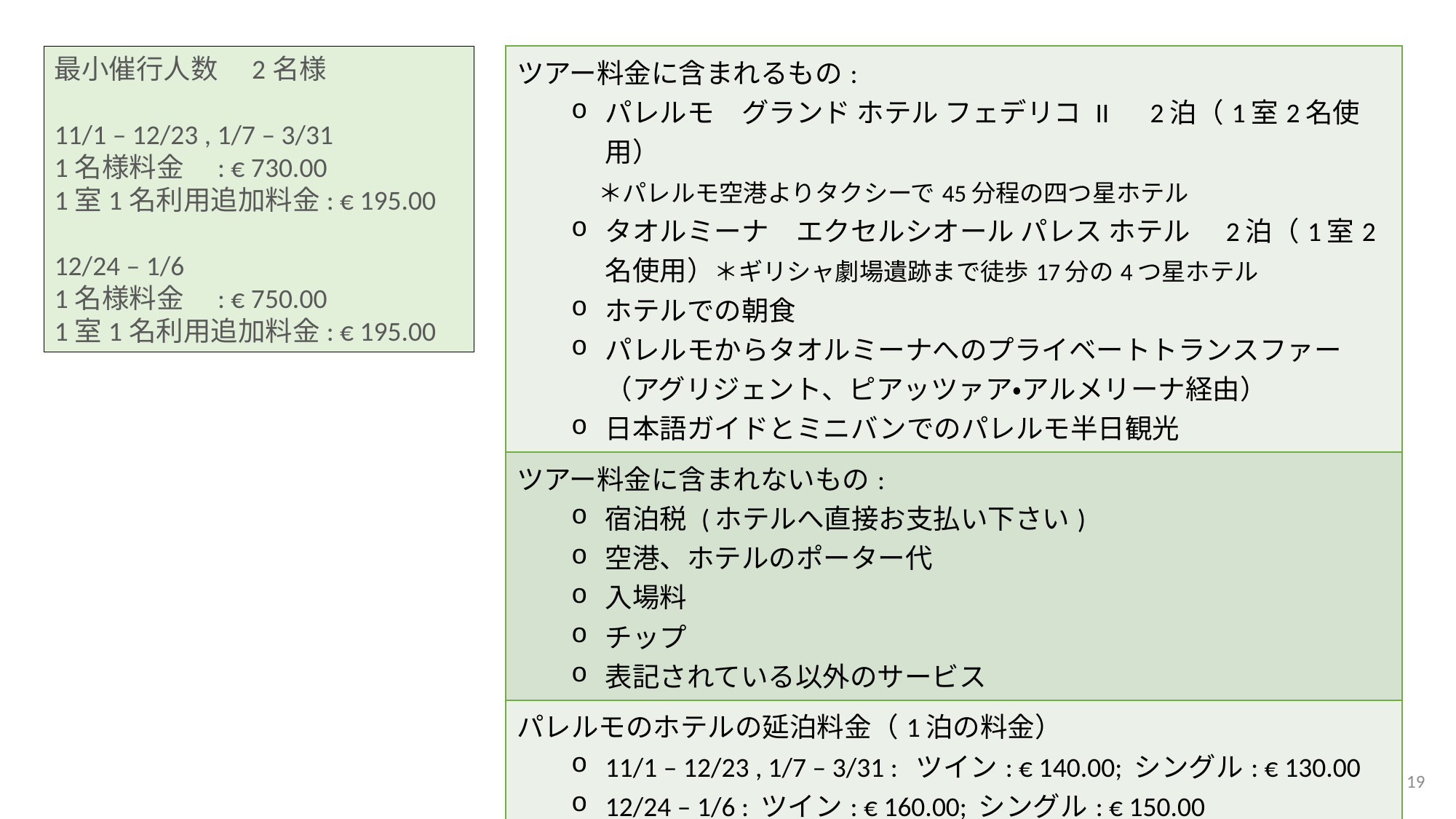

最小催行人数　2名様

11/1 – 12/23 , 1/7 – 3/31
1名様料金　: € 730.00
1室1名利用追加料金: € 195.00

12/24 – 1/6
1名様料金　: € 750.00
1室1名利用追加料金: € 195.00
| ツアー料金に含まれるもの: パレルモ　グランド ホテル フェデリコ II　2泊（1室2名使用） 　＊パレルモ空港よりタクシーで45分程の四つ星ホテル タオルミーナ　エクセルシオール パレス ホテル　2泊（1室2名使用）＊ギリシャ劇場遺跡まで徒歩17分の4つ星ホテル ホテルでの朝食 パレルモからタオルミーナへのプライベートトランスファー（アグリジェント、ピアッツァア・アルメリーナ経由） 日本語ガイドとミニバンでのパレルモ半日観光 |
| --- |
| ツアー料金に含まれないもの: 宿泊税 (ホテルへ直接お支払い下さい) 空港、ホテルのポーター代 入場料 チップ 表記されている以外のサービス |
| パレルモのホテルの延泊料金（1泊の料金） 11/1 – 12/23 , 1/7 – 3/31 : ツイン: € 140.00; シングル: € 130.00 12/24 – 1/6 : ツイン: € 160.00; シングル: € 150.00 |
| タオルミーナのホテルの延泊料金（1泊の料金） 11/1 – 12/23 , 1/7 – 3/31 : ツイン: €175.00; シングル: € 170.00 12/24 – 1/6 : ツイン: €190.00; シングル: € 180.00 |
19